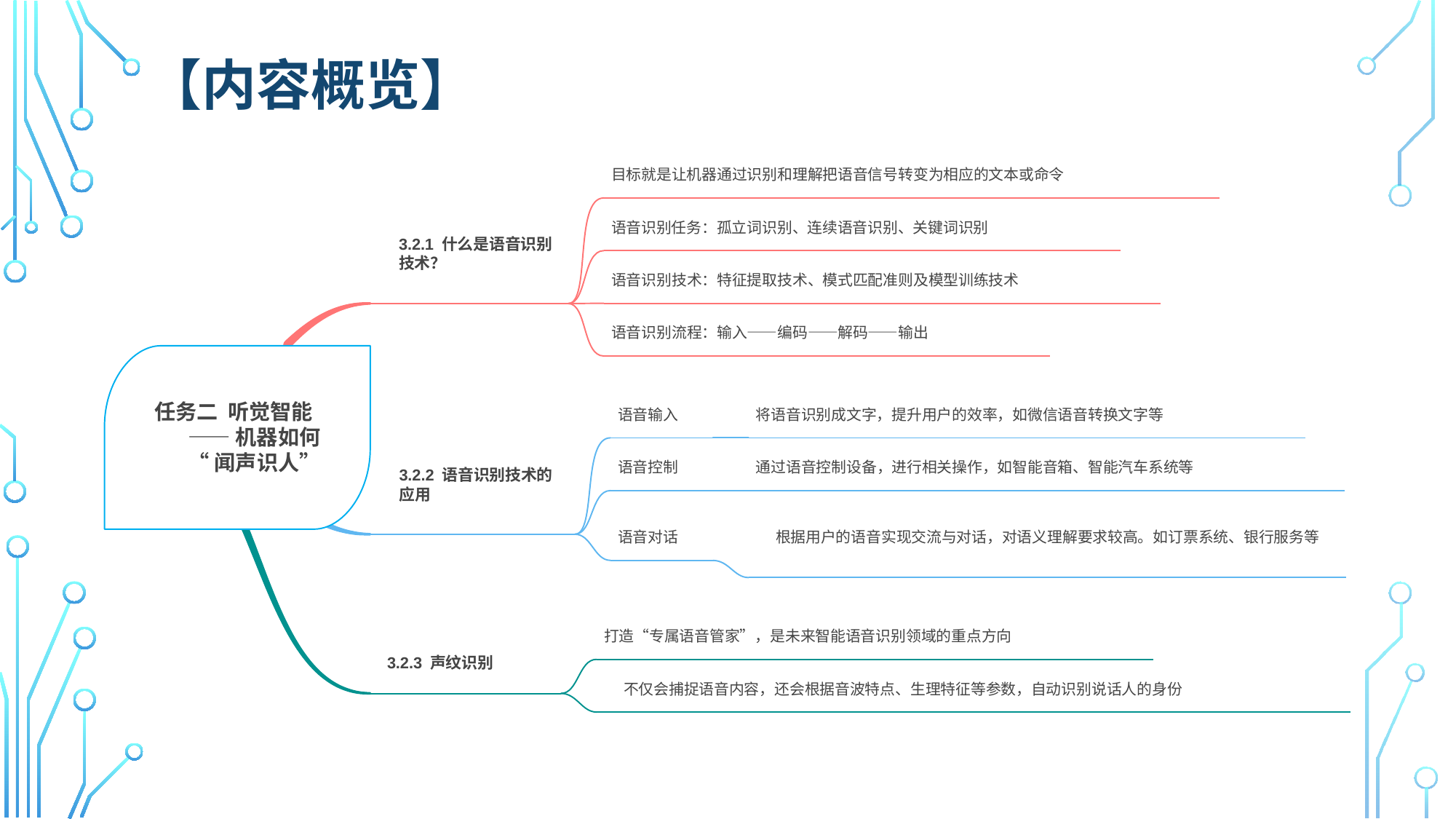

# 【内容概览】
目标就是让机器通过识别和理解把语音信号转变为相应的文本或命令
3.2.1 什么是语音识别技术？
语音识别任务：孤立词识别、连续语音识别、关键词识别

语音识别技术：特征提取技术、模式匹配准则及模型训练技术

语音识别流程：输入——编码——解码——输出

任务二  听觉智能
——机器如何
“闻声识人”

语音输入
将语音识别成文字，提升用户的效率，如微信语音转换文字等
3.2.2 语音识别技术的应用

语音控制
通过语音控制设备，进行相关操作，如智能音箱、智能汽车系统等

根据用户的语音实现交流与对话，对语义理解要求较高。如订票系统、银行服务等

语音对话

打造“专属语音管家”，是未来智能语音识别领域的重点方向
3.2.3 声纹识别
不仅会捕捉语音内容，还会根据音波特点、生理特征等参数，自动识别说话人的身份